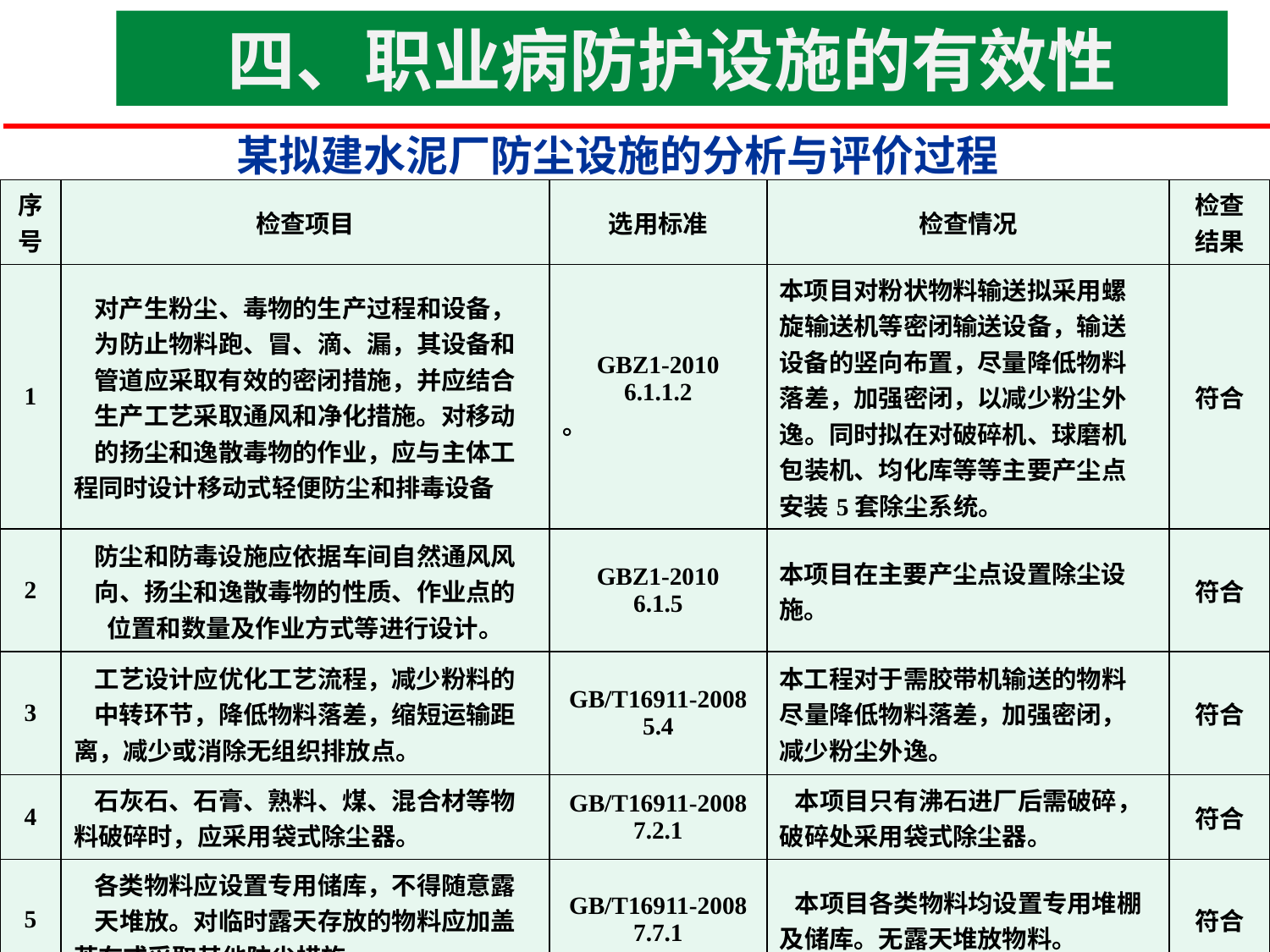

四、职业病防护设施的有效性

某拟建水泥厂防尘设施的分析与评价过程
| 序 号 | 检查项目 | 选用标准 | 检查情况 | 检查 结果 |
| --- | --- | --- | --- | --- |
| 1 | 对产生粉尘、毒物的生产过程和设备， 为防止物料跑、冒、滴、漏，其设备和 管道应采取有效的密闭措施，并应结合 生产工艺采取通风和净化措施。对移动 的扬尘和逸散毒物的作业，应与主体工 程同时设计移动式轻便防尘和排毒设备 | GBZ1-2010 6.1.1.2 。 | 本项目对粉状物料输送拟采用螺 旋输送机等密闭输送设备，输送 设备的竖向布置，尽量降低物料 落差，加强密闭，以减少粉尘外 逸。同时拟在对破碎机、球磨机 包装机、均化库等等主要产尘点 安装5套除尘系统。 | 符合 |
| 2 | 防尘和防毒设施应依据车间自然通风风 向、扬尘和逸散毒物的性质、作业点的 位置和数量及作业方式等进行设计。 | GBZ1-2010 6.1.5 | 本项目在主要产尘点设置除尘设 施。 | 符合 |
| 3 | 工艺设计应优化工艺流程，减少粉料的 中转环节，降低物料落差，缩短运输距 离，减少或消除无组织排放点。 | GB/T16911-2008 5.4 | 本工程对于需胶带机输送的物料 尽量降低物料落差，加强密闭， 减少粉尘外逸。 | 符合 |
| 4 | 石灰石、石膏、熟料、煤、混合材等物 料破碎时，应采用袋式除尘器。 | GB/T16911-2008 7.2.1 | 本项目只有沸石进厂后需破碎， 破碎处采用袋式除尘器。 | 符合 |
| 5 | 各类物料应设置专用储库，不得随意露 天堆放。对临时露天存放的物料应加盖 苫布或采取其他防尘措施。 | GB/T16911-2008 7.7.1 | 本项目各类物料均设置专用堆棚 及储库。无露天堆放物料。 | 符合 |